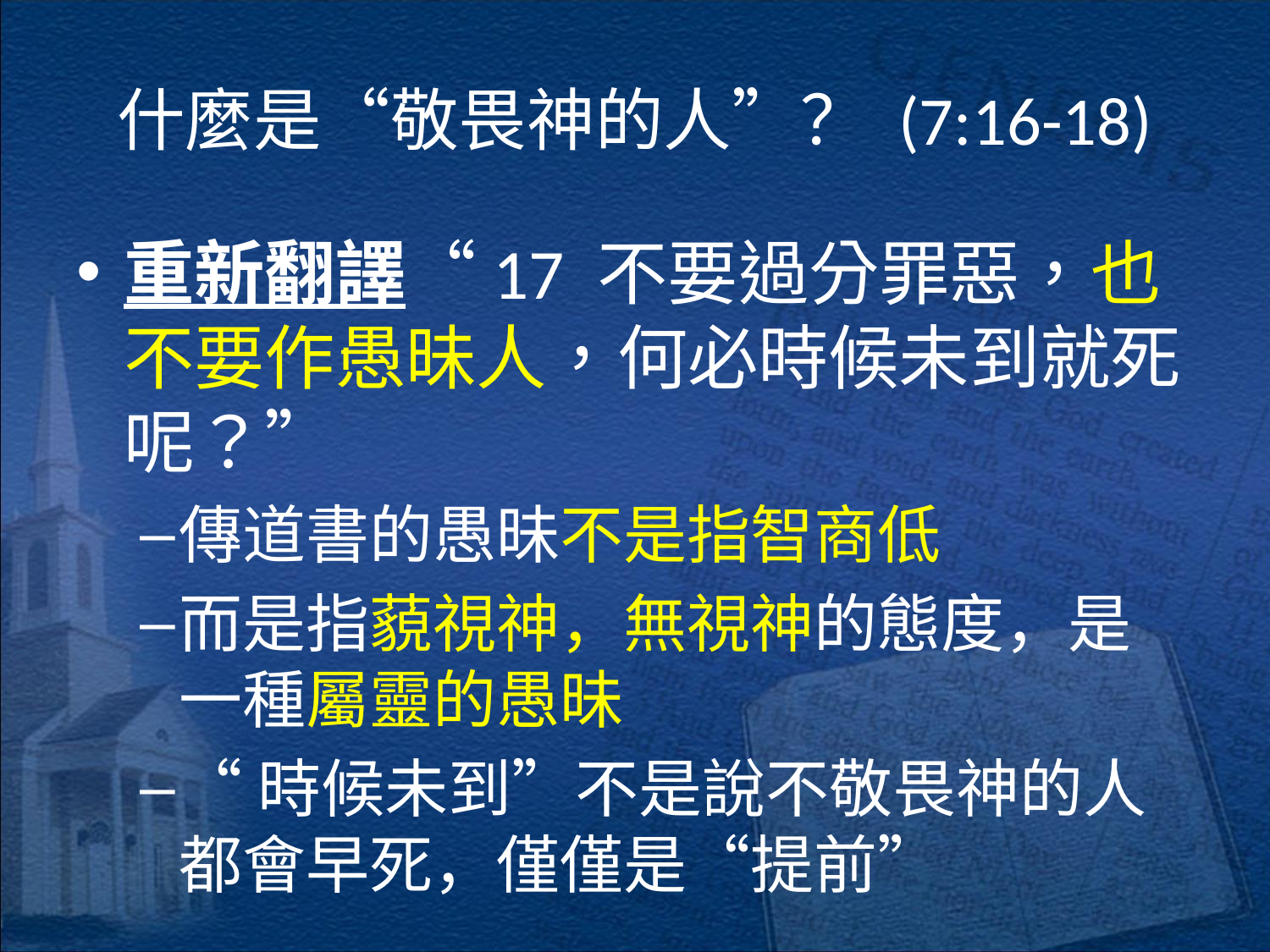

# 什麼是“敬畏神的人”？ (7:16-18)
重新翻譯“17 不要過分罪惡，也不要作愚昧人，何必時候未到就死呢？”
傳道書的愚昧不是指智商低
而是指藐視神，無視神的態度，是一種屬靈的愚昧
“時候未到”不是說不敬畏神的人都會早死，僅僅是“提前”